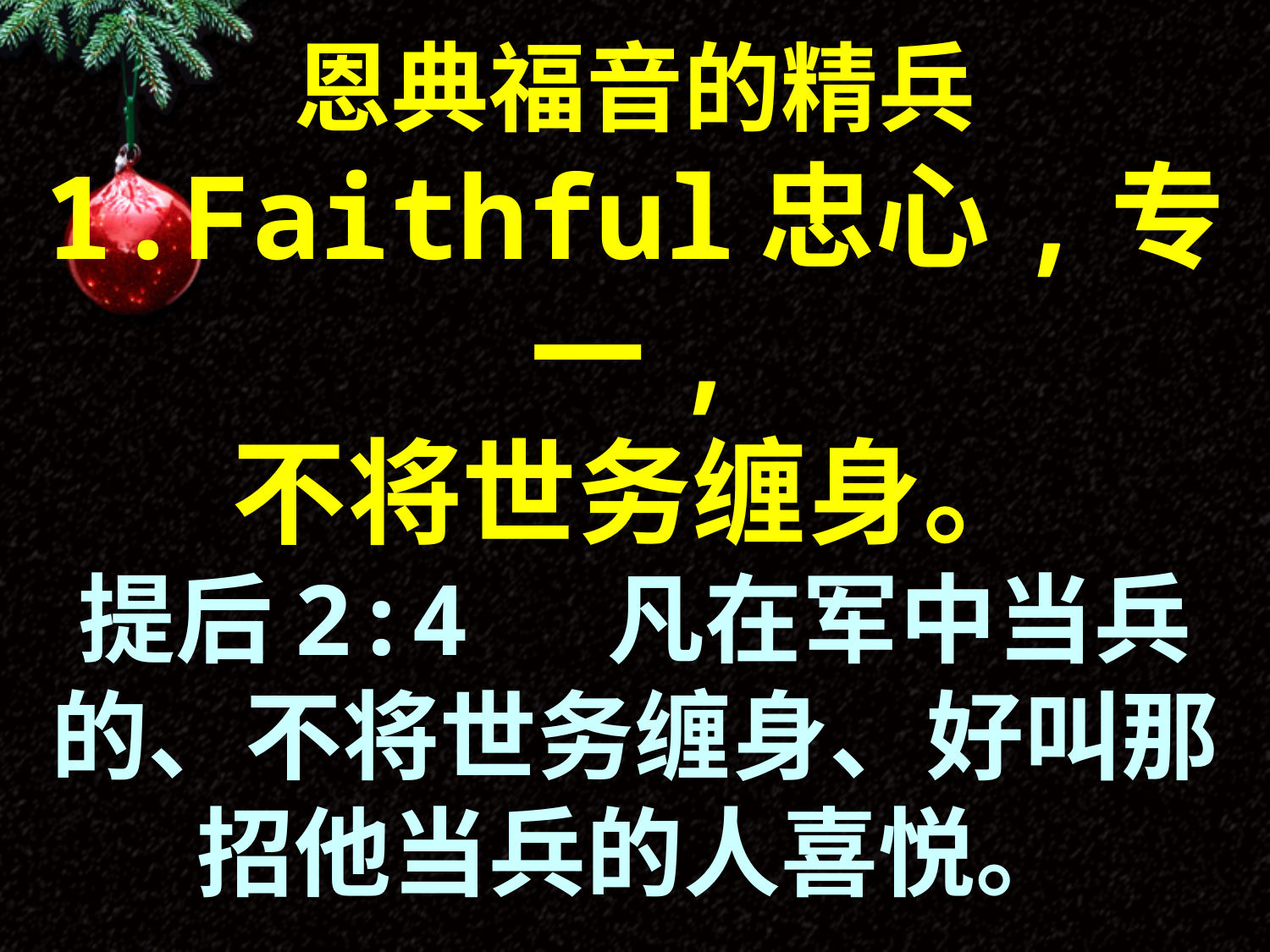

恩典福音的精兵
1.Faithful忠心,专一,
不将世务缠身。
提后2:4  凡在军中当兵的、不将世务缠身、好叫那招他当兵的人喜悦。